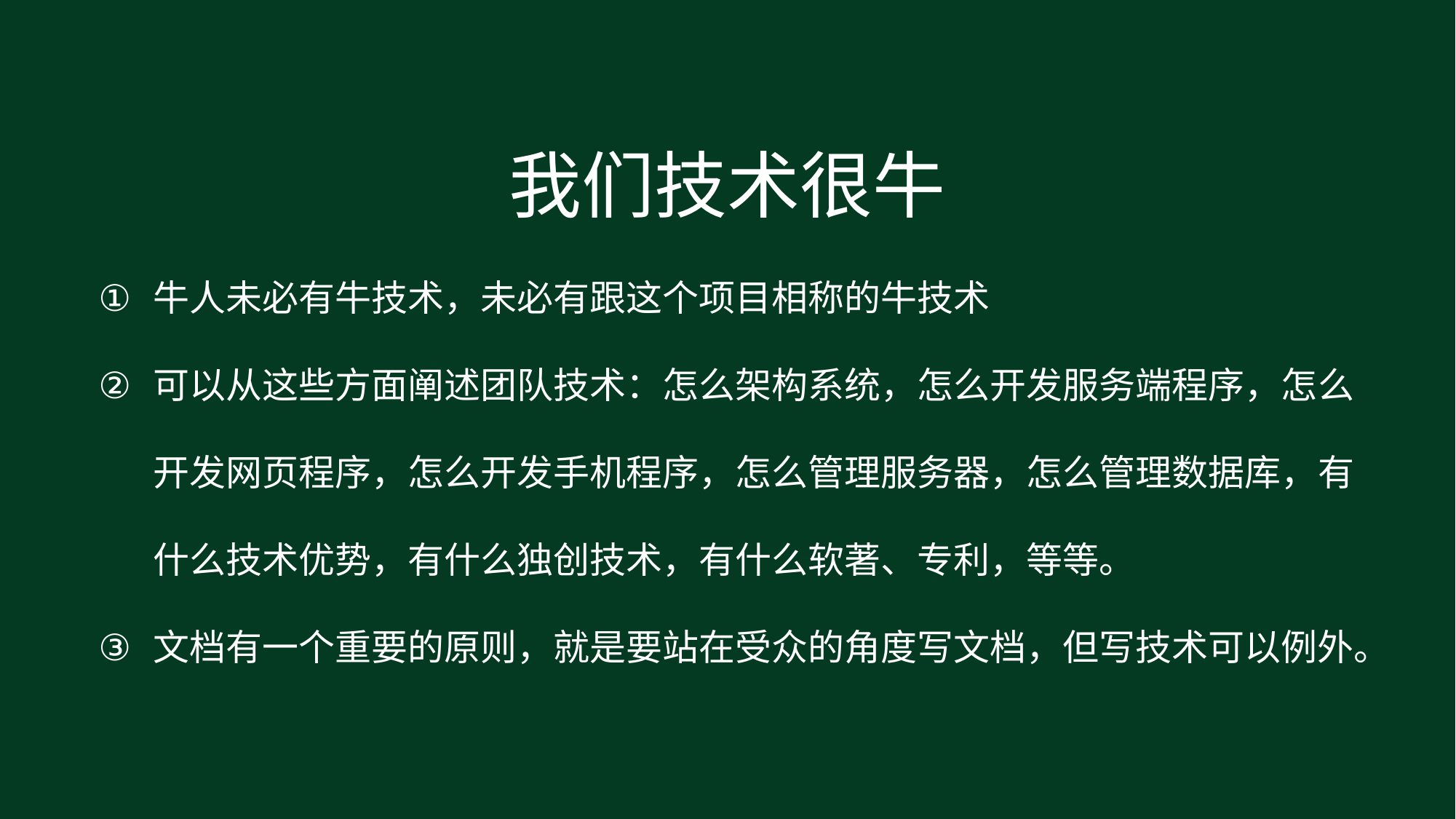

我们技术很牛
牛人未必有牛技术，未必有跟这个项目相称的牛技术
可以从这些方面阐述团队技术：怎么架构系统，怎么开发服务端程序，怎么开发网页程序，怎么开发手机程序，怎么管理服务器，怎么管理数据库，有什么技术优势，有什么独创技术，有什么软著、专利，等等。
文档有一个重要的原则，就是要站在受众的角度写文档，但写技术可以例外。